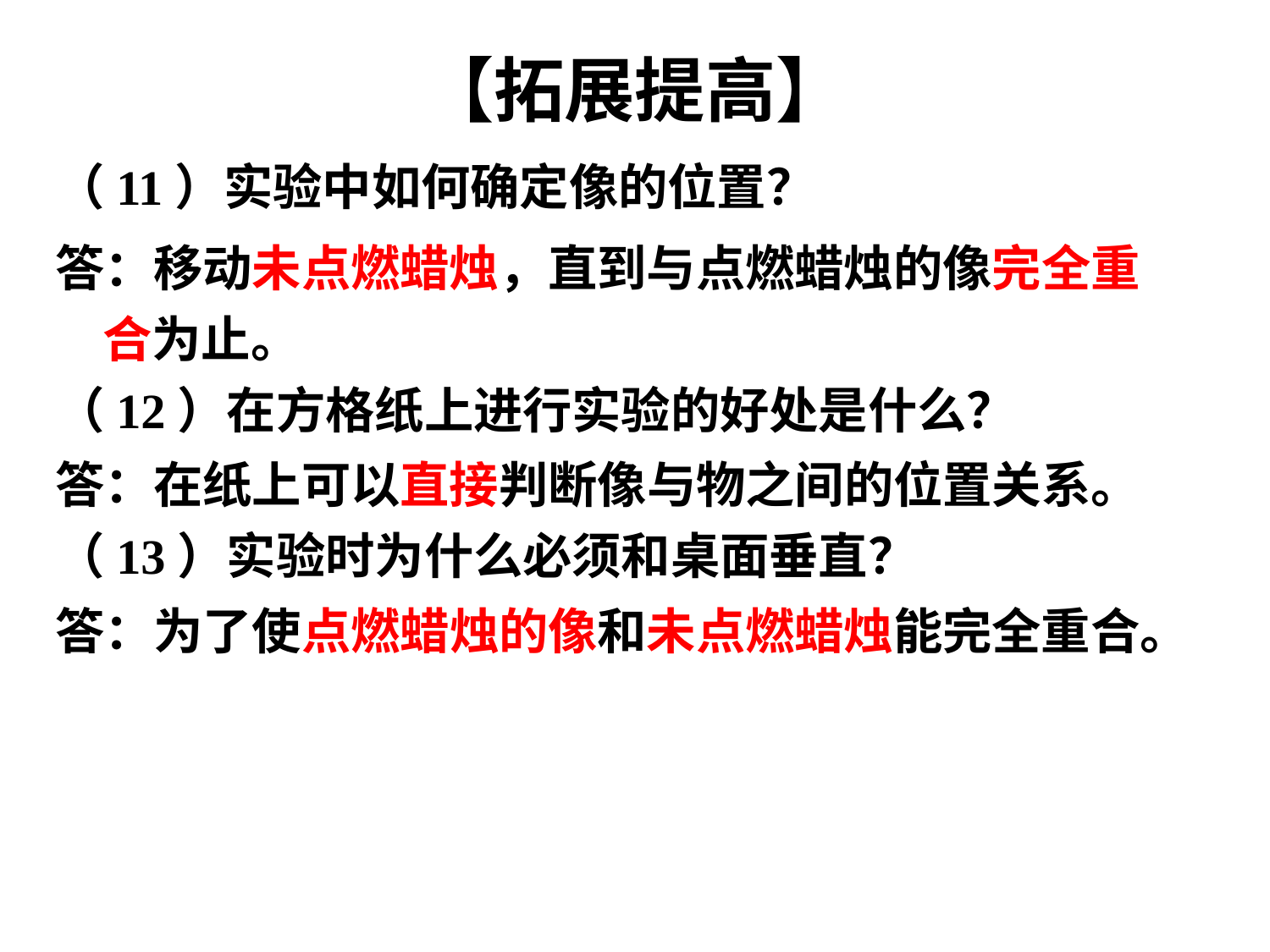

# 【拓展提高】
（11）实验中如何确定像的位置？
答：移动未点燃蜡烛，直到与点燃蜡烛的像完全重合为止。
（12）在方格纸上进行实验的好处是什么？
答：在纸上可以直接判断像与物之间的位置关系。
（13）实验时为什么必须和桌面垂直？
答：为了使点燃蜡烛的像和未点燃蜡烛能完全重合。